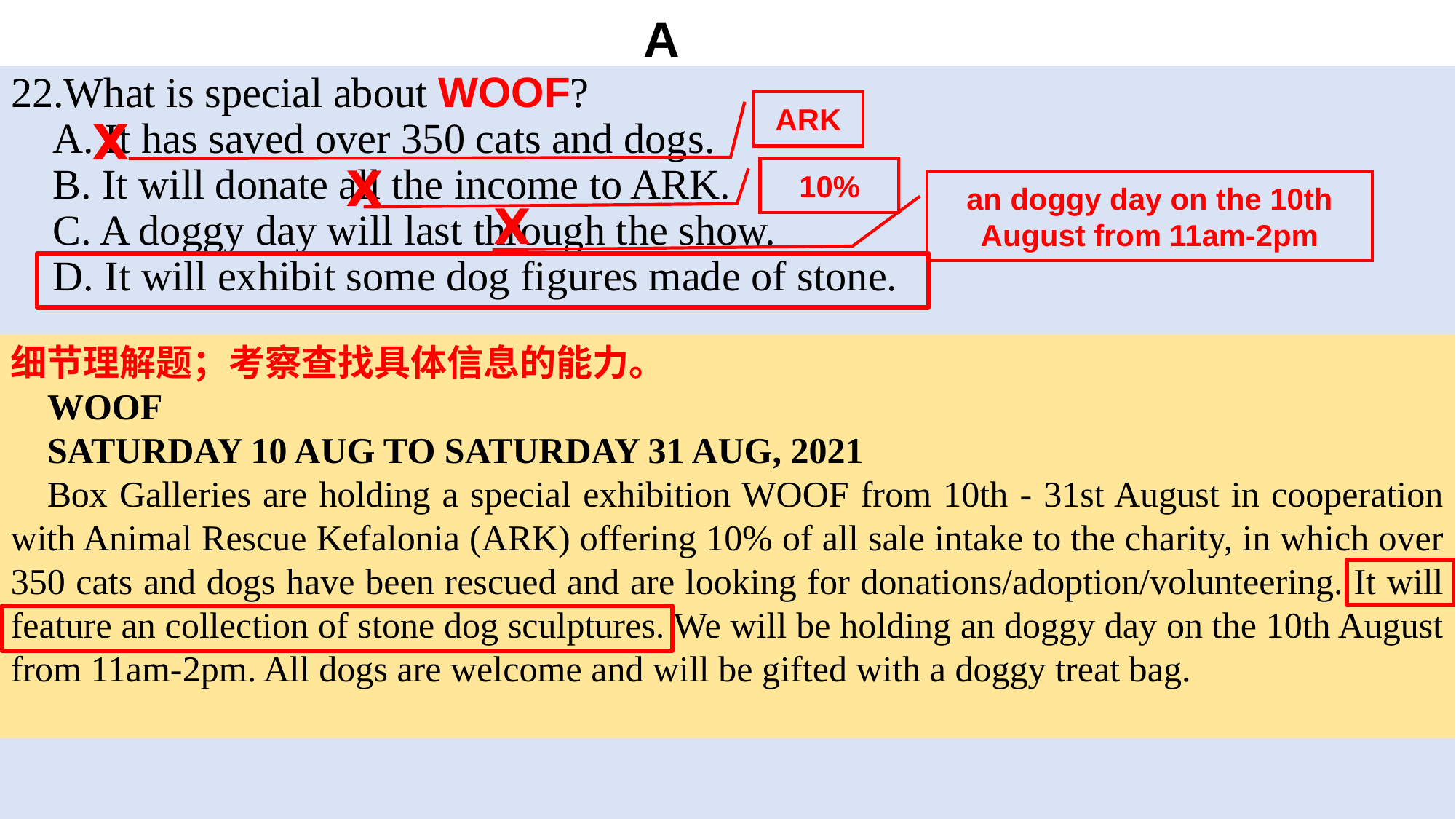

# A
22.What is special about WOOF?
    A. It has saved over 350 cats and dogs.
    B. It will donate all the income to ARK.
    C. A doggy day will last through the show.
    D. It will exhibit some dog figures made of stone.
ARK
X
10%
X
an doggy day on the 10th August from 11am-2pm
X

细节理解题；考察查找具体信息的能力。
WOOF
SATURDAY 10 AUG TO SATURDAY 31 AUG, 2021
Box Galleries are holding a special exhibition WOOF from 10th - 31st August in cooperation with Animal Rescue Kefalonia (ARK) offering 10% of all sale intake to the charity, in which over 350 cats and dogs have been rescued and are looking for donations/adoption/volunteering. It will feature an collection of stone dog sculptures. We will be holding an doggy day on the 10th August from 11am-2pm. All dogs are welcome and will be gifted with a doggy treat bag.